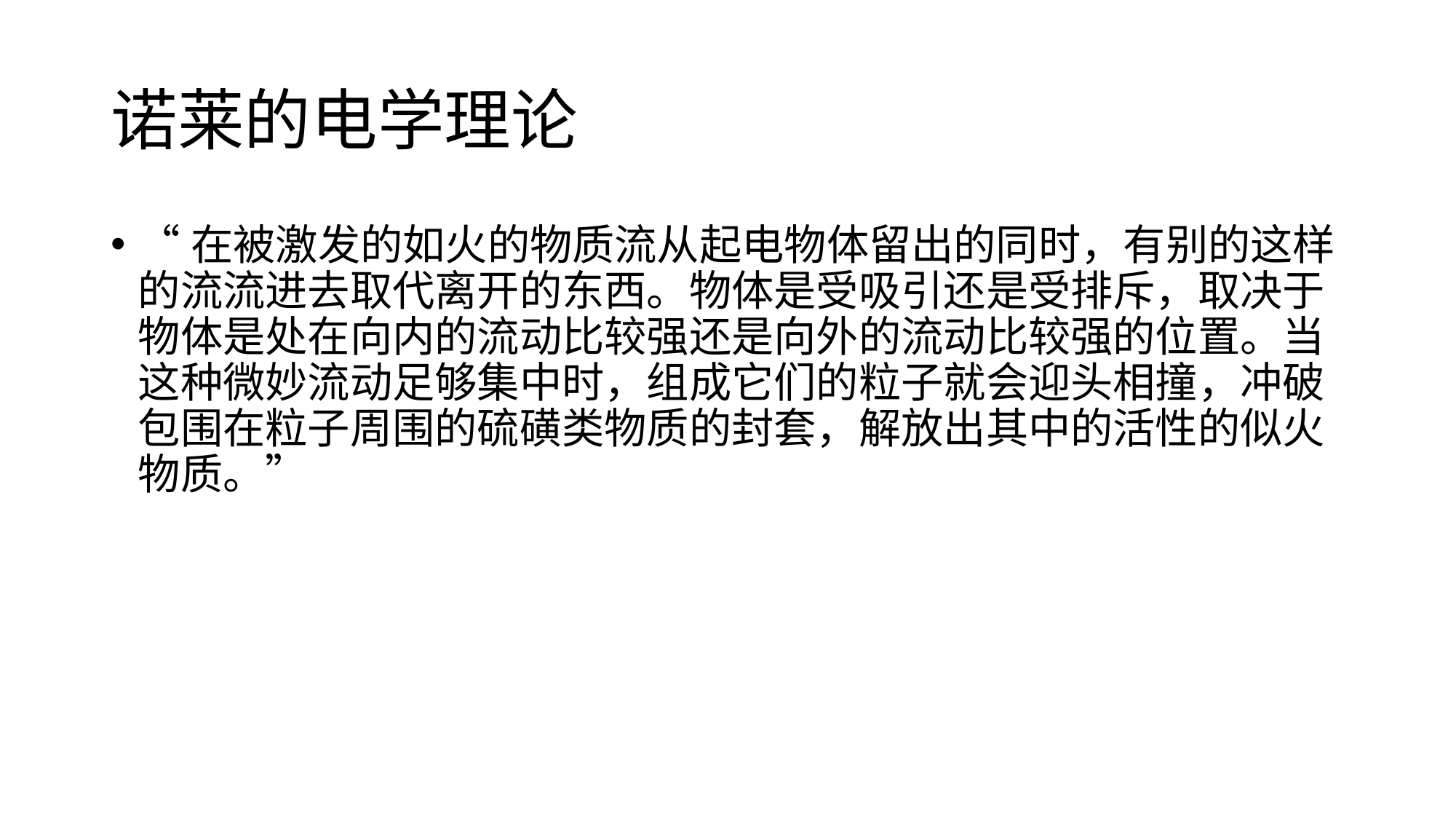

# 诺莱的电学理论
“在被激发的如火的物质流从起电物体留出的同时，有别的这样的流流进去取代离开的东西。物体是受吸引还是受排斥，取决于物体是处在向内的流动比较强还是向外的流动比较强的位置。当这种微妙流动足够集中时，组成它们的粒子就会迎头相撞，冲破包围在粒子周围的硫磺类物质的封套，解放出其中的活性的似火物质。”